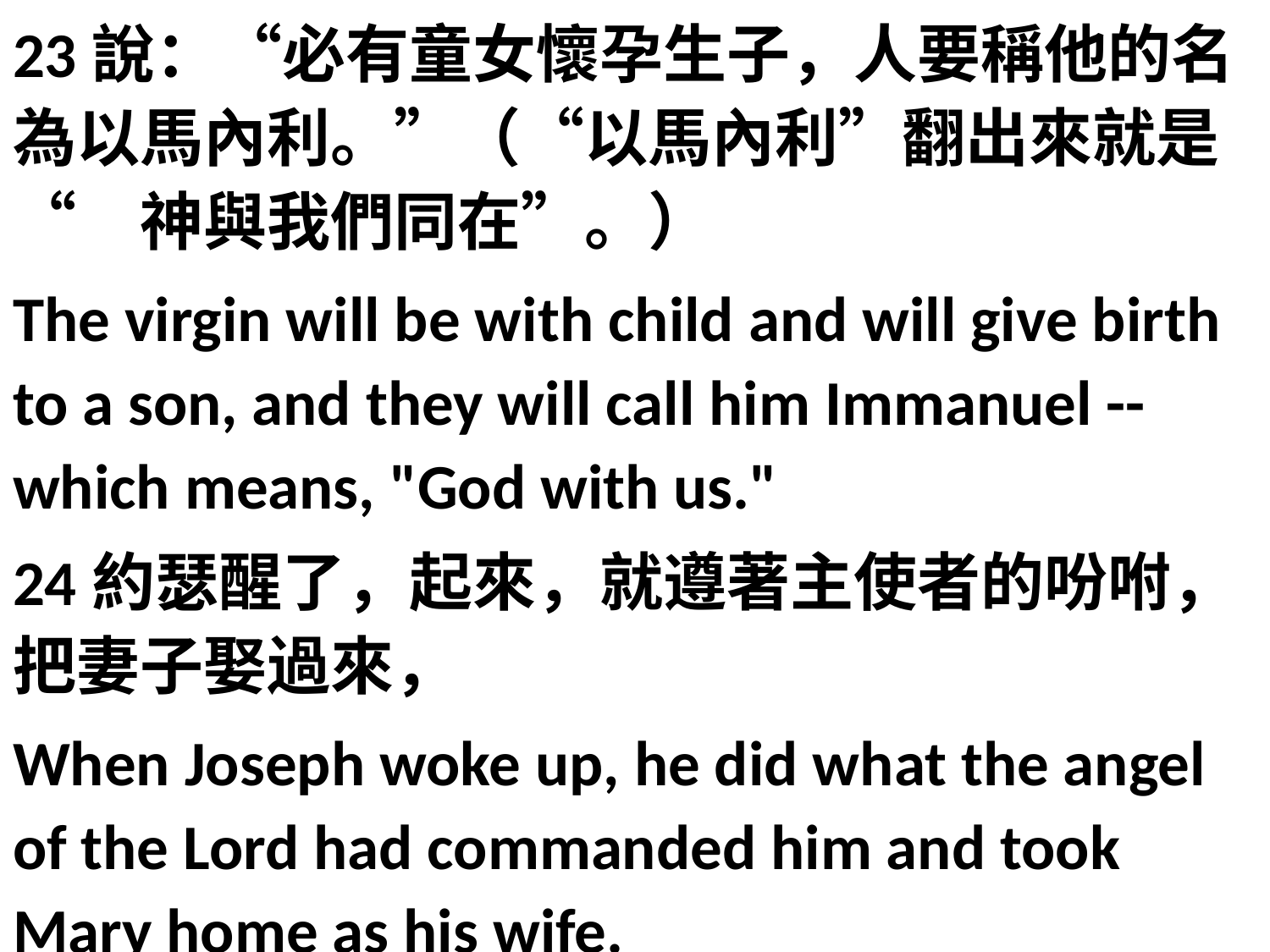

23說：“必有童女懷孕生子，人要稱他的名為以馬內利。”（“以馬內利”翻出來就是“　神與我們同在”。）
The virgin will be with child and will give birth to a son, and they will call him Immanuel --which means, "God with us."
24約瑟醒了，起來，就遵著主使者的吩咐，把妻子娶過來，
When Joseph woke up, he did what the angel of the Lord had commanded him and took Mary home as his wife.